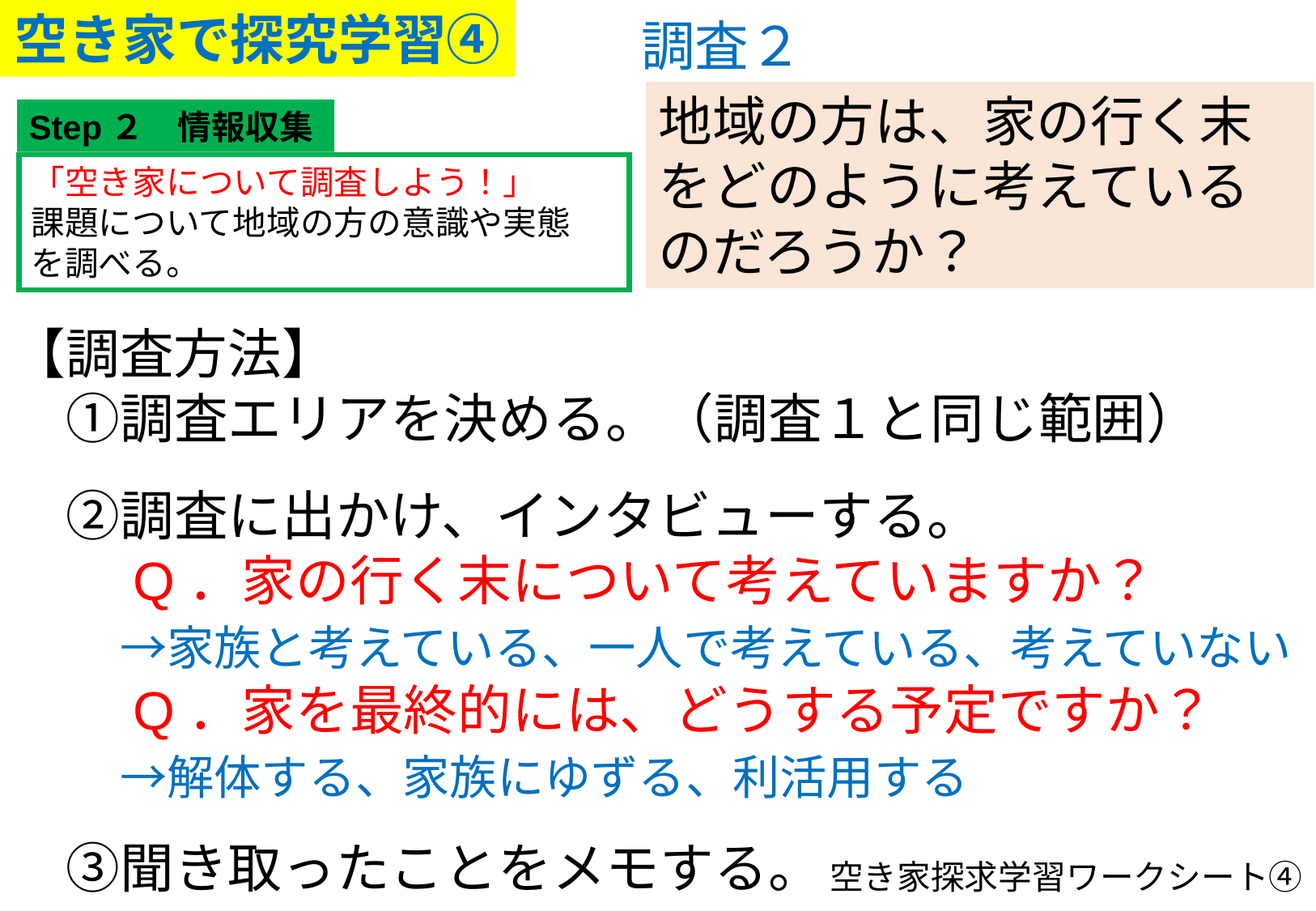

空き家で探究学習④
調査２
地域の方は、家の行く末をどのように考えているのだろうか？
Step２　情報収集

「空き家について調査しよう！」
課題について地域の方の意識や実態
を調べる。
【調査方法】
　①調査エリアを決める。（調査１と同じ範囲）

　②調査に出かけ、インタビューする。
　　Q．家の行く末について考えていますか？
　　→家族と考えている、一人で考えている、考えていない
　　Q．家を最終的には、どうする予定ですか？
　　→解体する、家族にゆずる、利活用する

　③聞き取ったことをメモする。
空き家探求学習ワークシート④